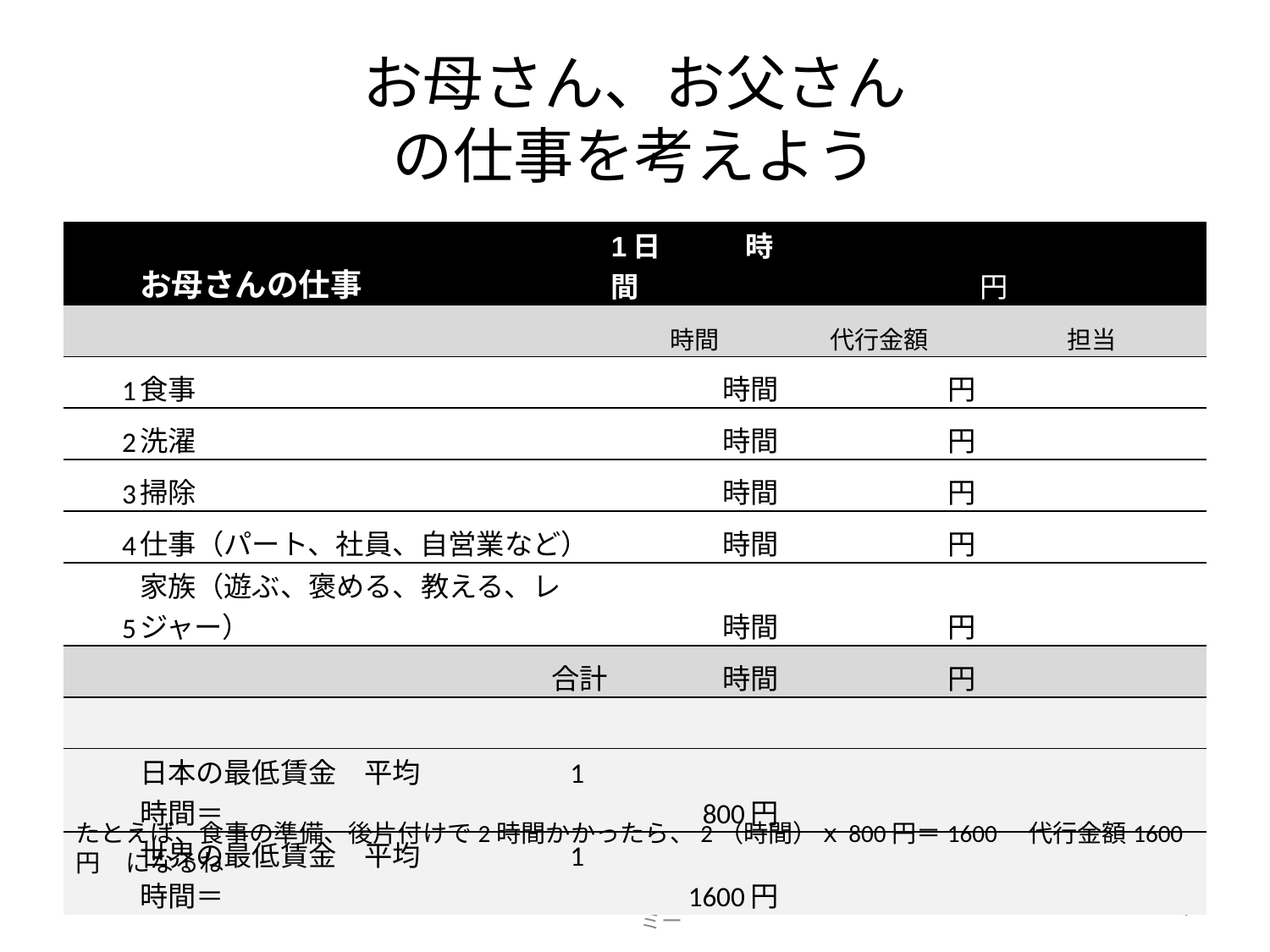

# お母さん、お父さん の仕事を考えよう
|  | お母さんの仕事 | 1日　　　時間 |  | 円 |
| --- | --- | --- | --- | --- |
|  |  | 時間 | 代行金額 | 担当 |
| 1 | 食事 | 時間 | 円 |  |
| 2 | 洗濯 | 時間 | 円 |  |
| 3 | 掃除 | 時間 | 円 |  |
| 4 | 仕事（パート、社員、自営業など） | 時間 | 円 |  |
| 5 | 家族（遊ぶ、褒める、教える、レジャー） | 時間 | 円 |  |
|  | 合計 | 時間 | 円 |  |
|  |  |  |  |  |
|  | 日本の最低賃金　平均　　　　　1時間＝ | 800円 |  |  |
|  | 世界の最低賃金　平均　　　　　1時間＝ | 1600円 |  |  |
たとえば、食事の準備、後片付けで2時間かかったら、2（時間）ｘ800円＝1600　代行金額1600円　になるね
©2018株式会社イゲット千恵子　CEOキッズアカデミー
7